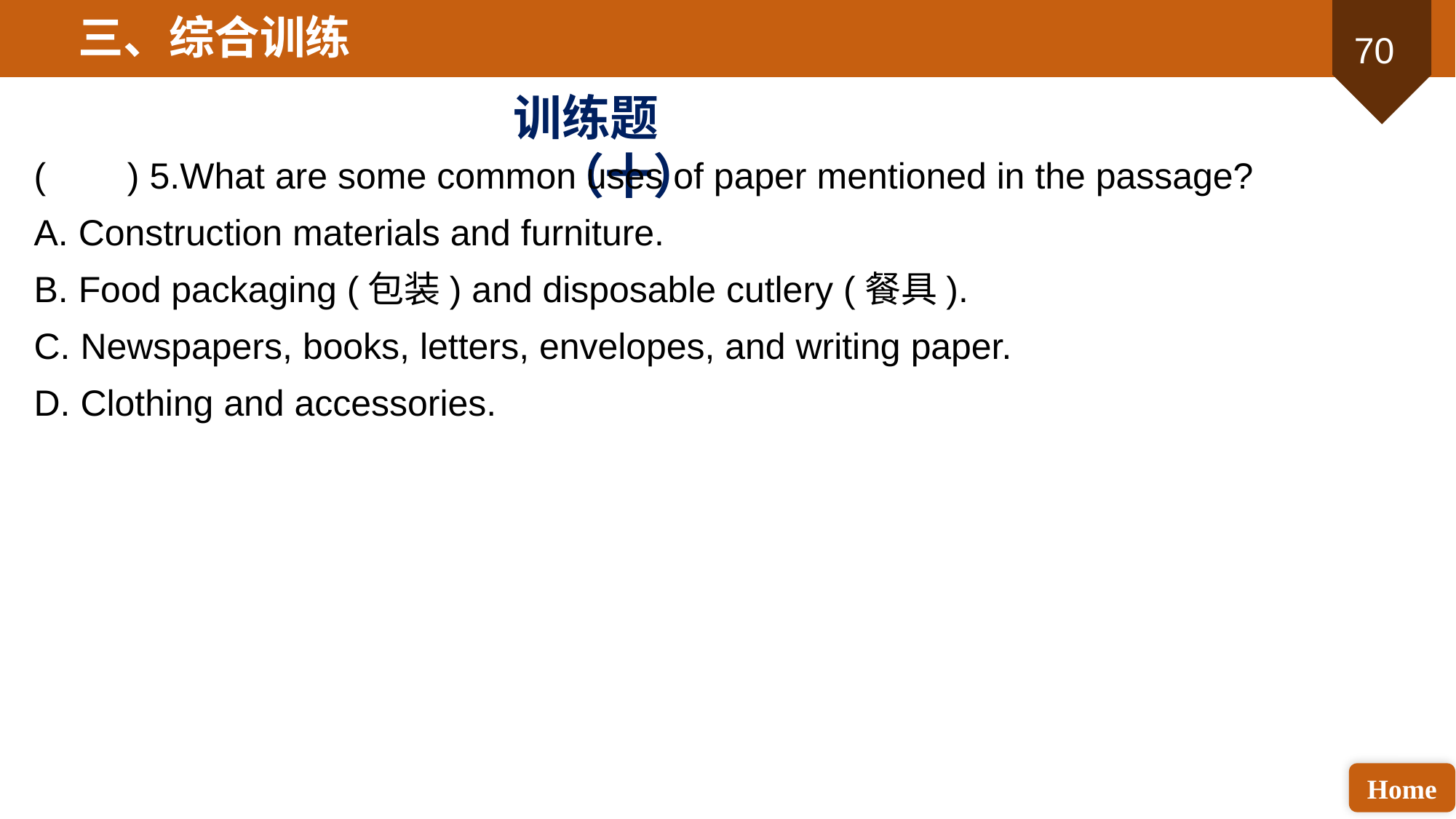

三、综合训练
训练题（十）
(        ) 5.What are some common uses of paper mentioned in the passage?
A. Construction materials and furniture.
B. Food packaging (包装) and disposable cutlery (餐具).
C. Newspapers, books, letters, envelopes, and writing paper.
D. Clothing and accessories.